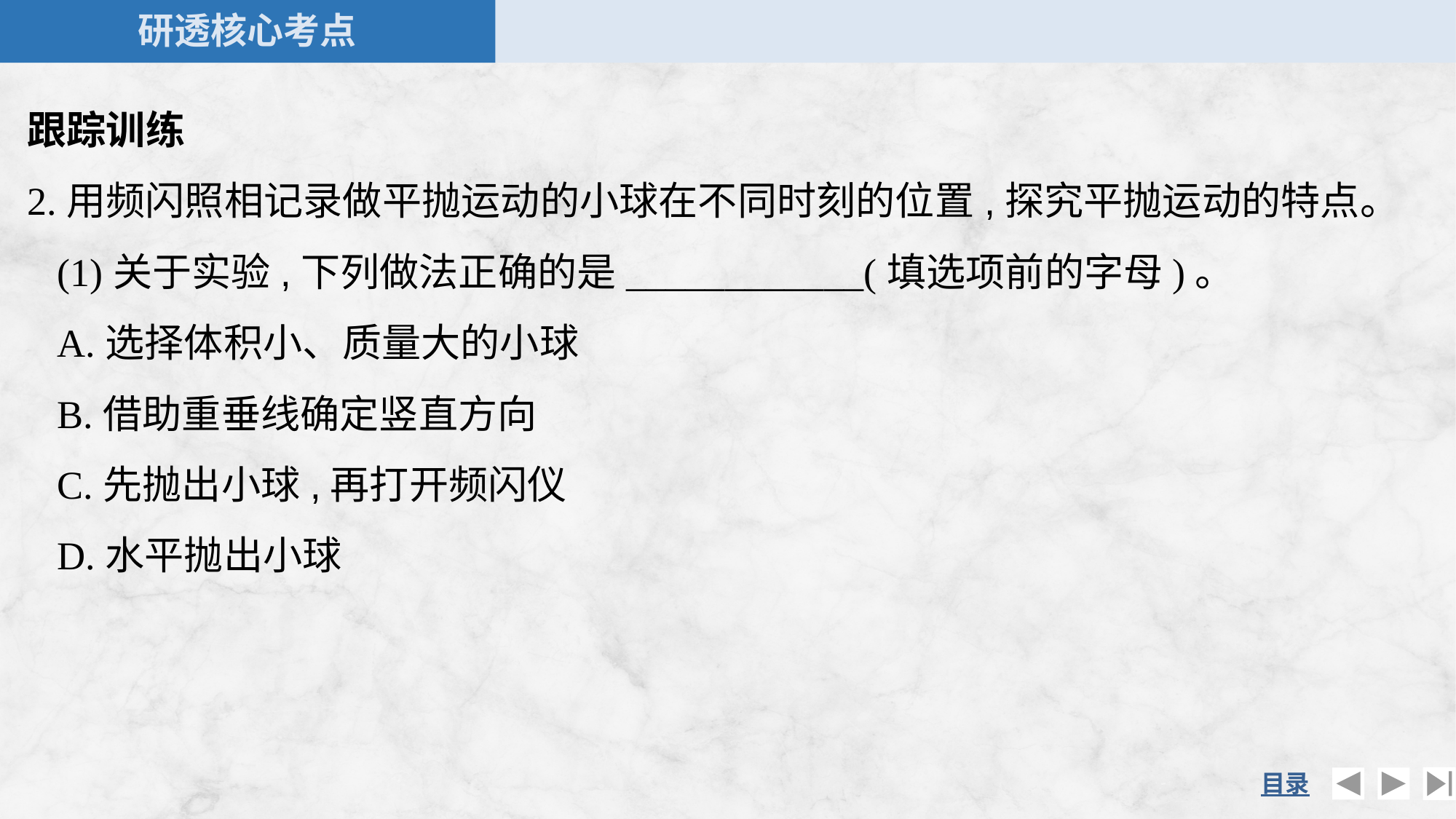

跟踪训练
2.用频闪照相记录做平抛运动的小球在不同时刻的位置,探究平抛运动的特点。
(1)关于实验,下列做法正确的是____________(填选项前的字母)。
A.选择体积小、质量大的小球
B.借助重垂线确定竖直方向
C.先抛出小球,再打开频闪仪
D.水平抛出小球